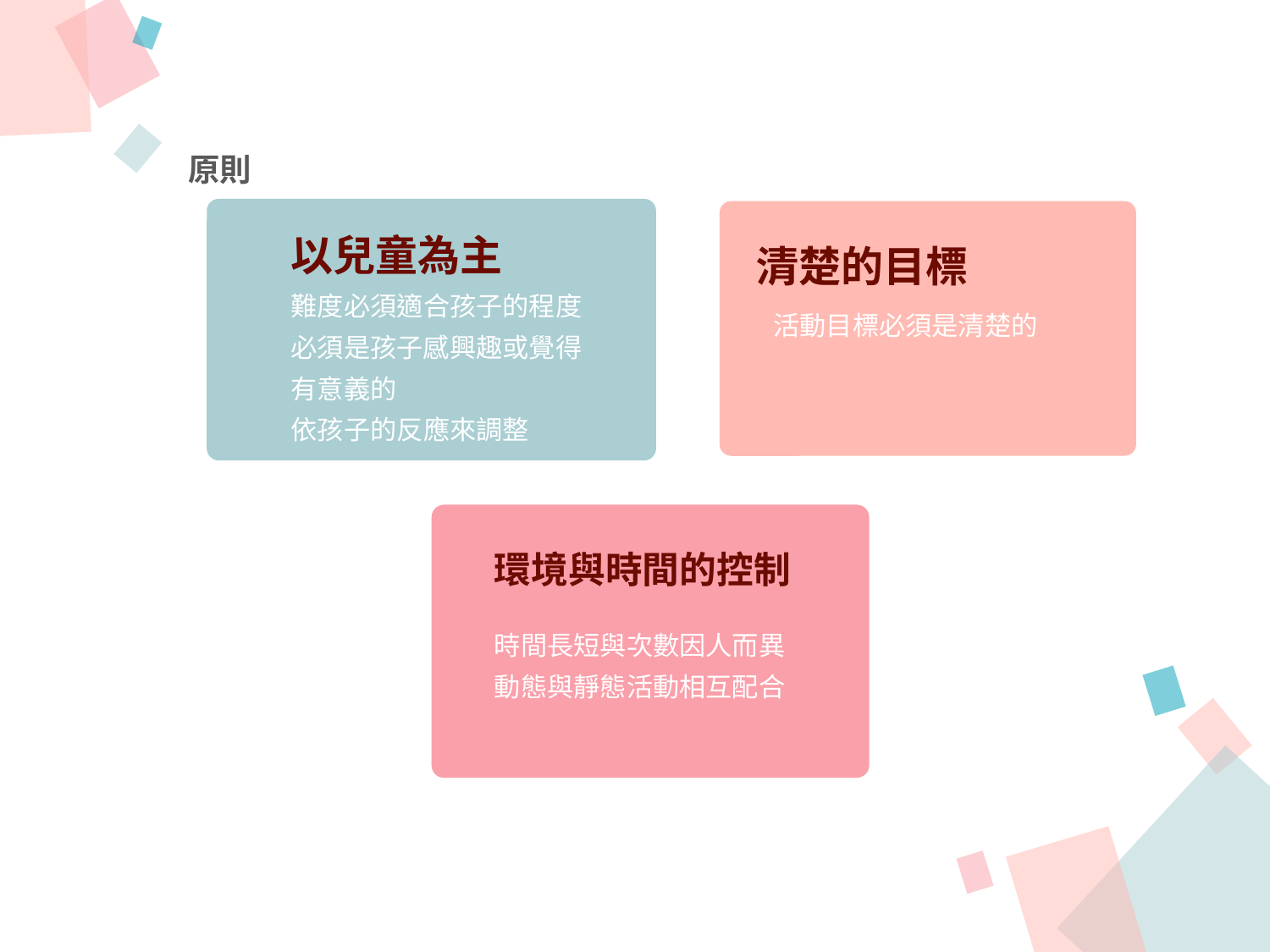

原則

以兒童為主
清楚的目標
難度必須適合孩子的程度
必須是孩子感興趣或覺得有意義的
依孩子的反應來調整

活動目標必須是清楚的

環境與時間的控制
時間長短與次數因人而異
動態與靜態活動相互配合